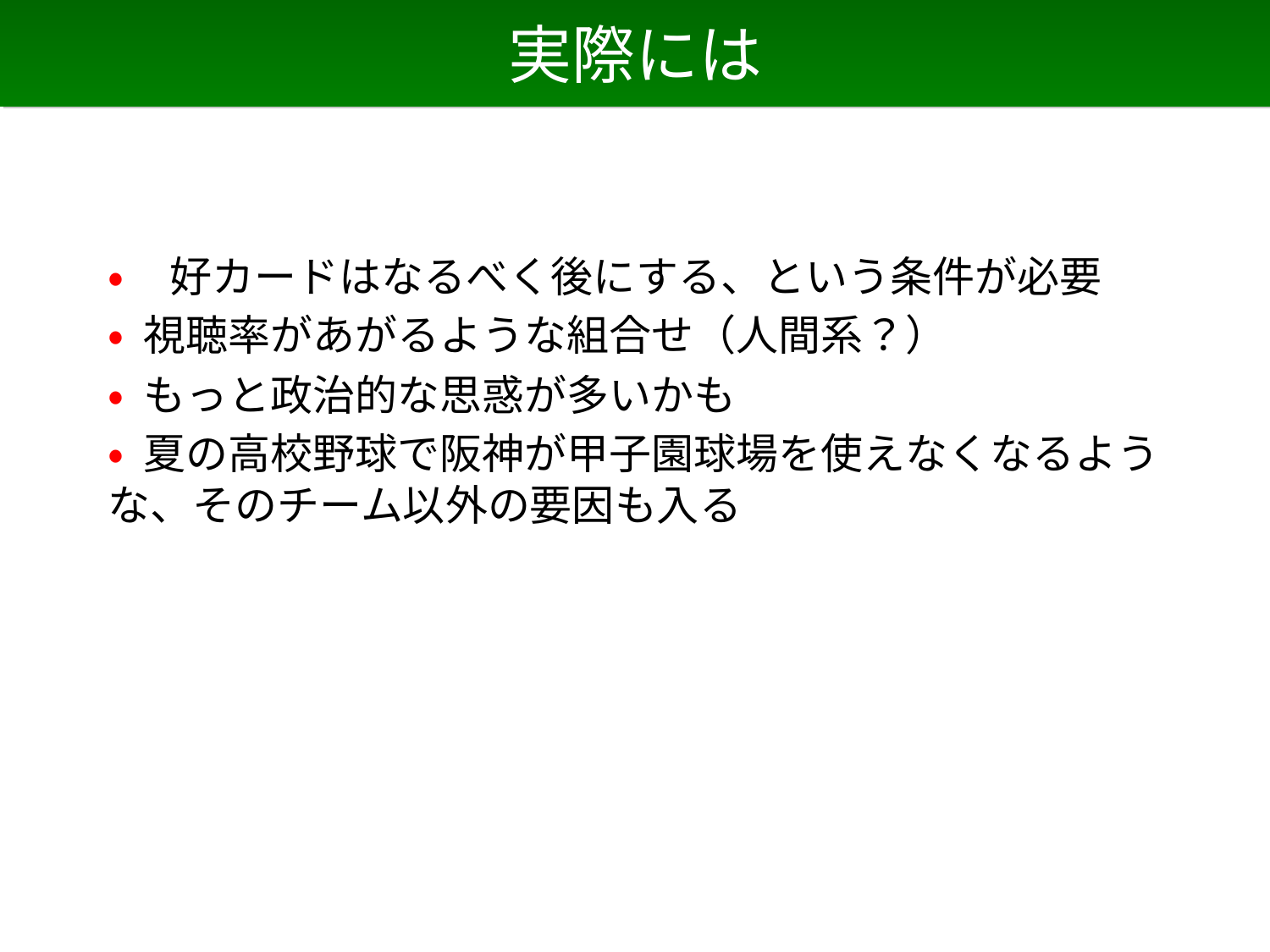

# 実際には
• 好カードはなるべく後にする、という条件が必要
• 視聴率があがるような組合せ（人間系？）
• もっと政治的な思惑が多いかも
• 夏の高校野球で阪神が甲子園球場を使えなくなるような、そのチーム以外の要因も入る